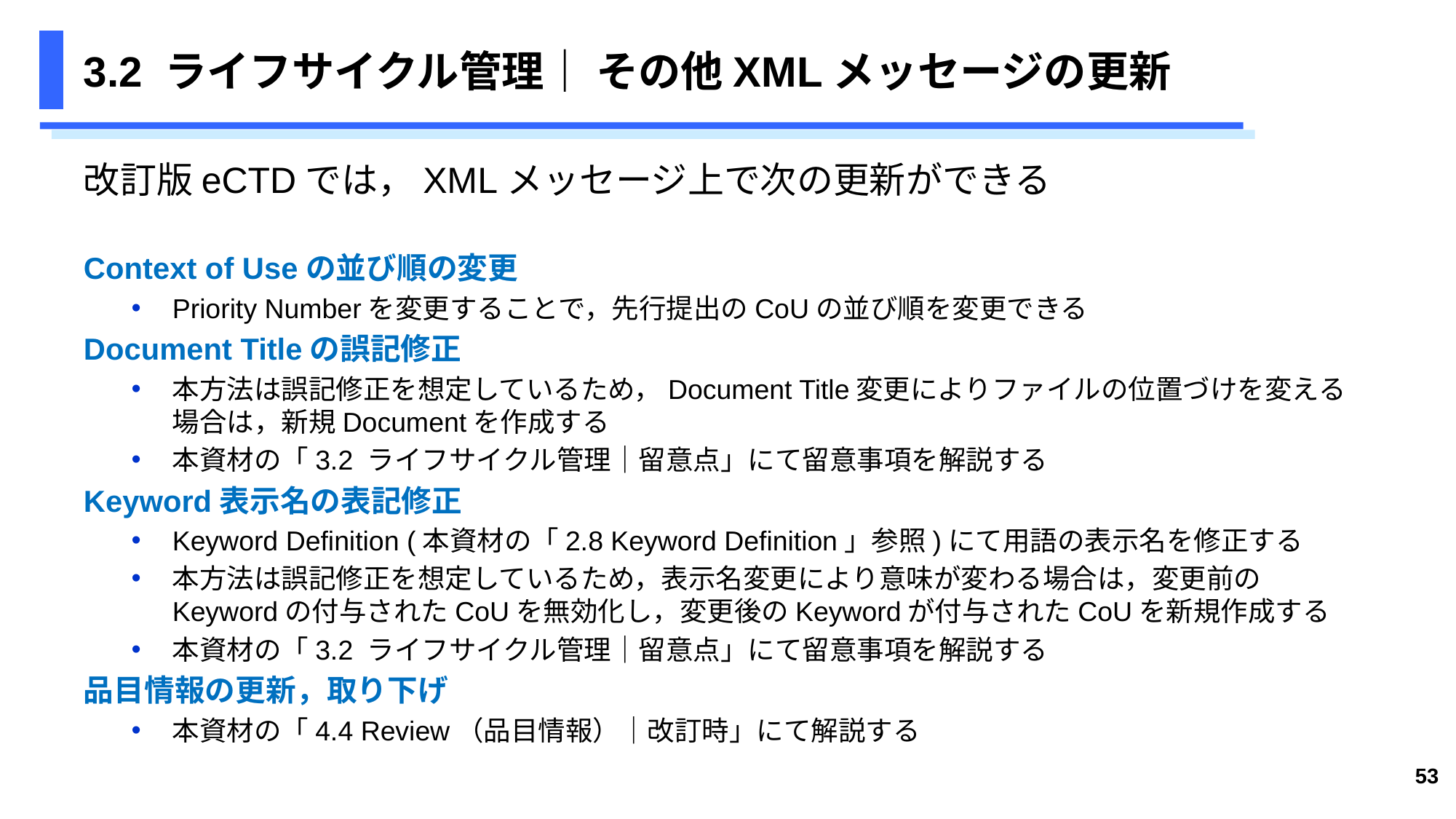

# 3.2 ライフサイクル管理｜ その他XMLメッセージの更新
改訂版eCTDでは，XMLメッセージ上で次の更新ができる

Context of Useの並び順の変更
Priority Numberを変更することで，先行提出のCoUの並び順を変更できる
Document Titleの誤記修正
本方法は誤記修正を想定しているため，Document Title変更によりファイルの位置づけを変える場合は，新規Documentを作成する
本資材の「3.2 ライフサイクル管理｜留意点」にて留意事項を解説する
Keyword表示名の表記修正
Keyword Definition (本資材の「2.8 Keyword Definition」参照)にて用語の表示名を修正する
本方法は誤記修正を想定しているため，表示名変更により意味が変わる場合は，変更前のKeywordの付与されたCoUを無効化し，変更後のKeywordが付与されたCoUを新規作成する
本資材の「3.2 ライフサイクル管理｜留意点」にて留意事項を解説する
品目情報の更新，取り下げ
本資材の「4.4 Review（品目情報）｜改訂時」にて解説する

53